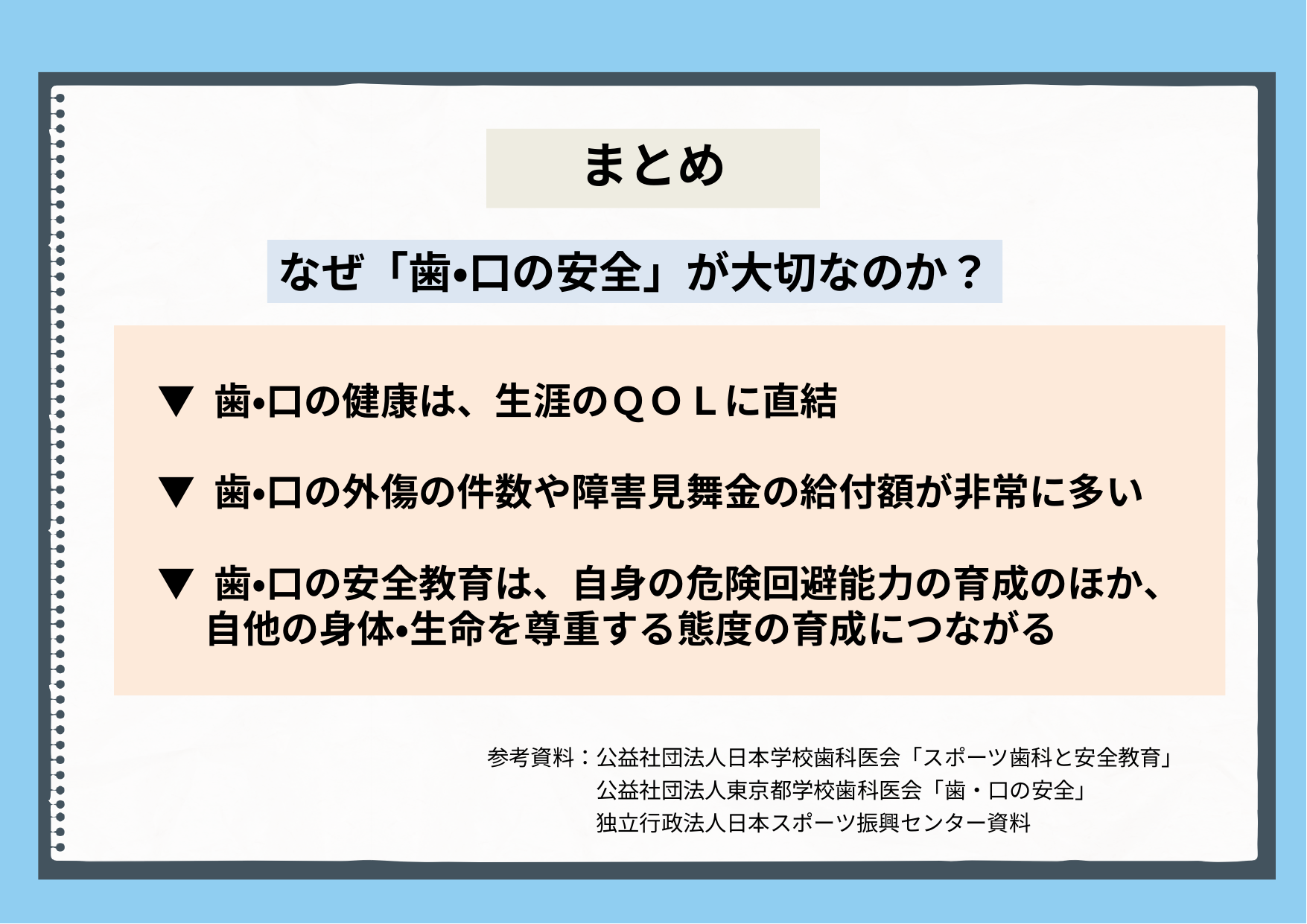

まとめ
なぜ「歯・口の安全」が大切なのか？

▼ 歯・口の健康は、生涯のＱＯＬに直結

▼ 歯・口の外傷の件数や障害見舞金の給付額が非常に多い
▼ 歯・口の安全教育は、自身の危険回避能力の育成のほか、
　 自他の身体・生命を尊重する態度の育成につながる

参考資料：公益社団法人日本学校歯科医会「スポーツ歯科と安全教育」
　　　　　公益社団法人東京都学校歯科医会「歯・口の安全」
　　　　　独立行政法人日本スポーツ振興センター資料